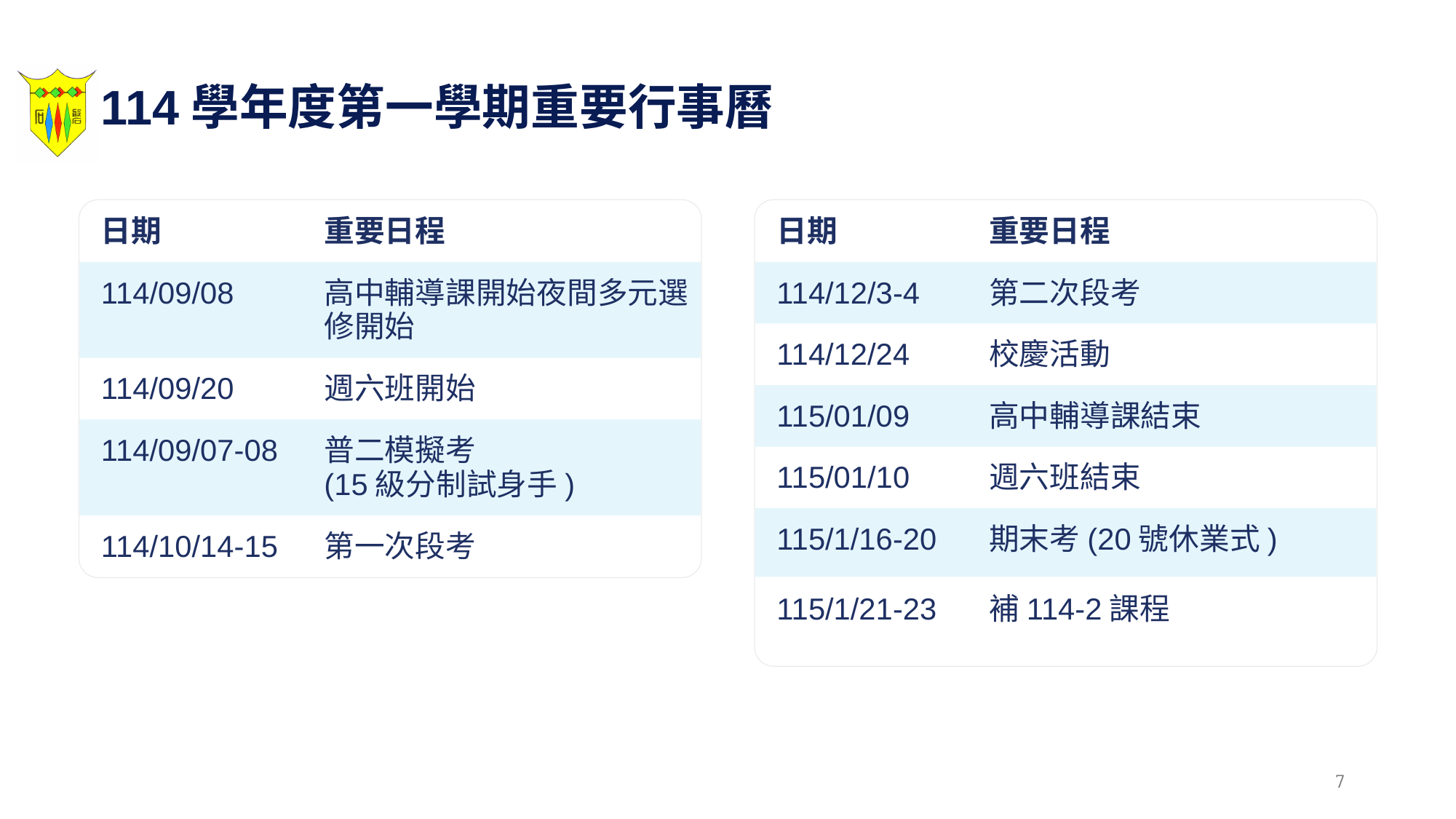

114學年度第一學期重要行事曆

日期
重要日程
日期
重要日程

114/09/08
高中輔導課開始夜間多元選修開始
114/12/3-4
第二次段考

114/12/24
校慶活動

114/09/20
週六班開始

115/01/09
高中輔導課結束

普二模擬考
(15級分制試身手)
114/09/07-08

115/01/10
週六班結束

115/1/16-20
期末考(20號休業式)
114/10/14-15
第一次段考

115/1/21-23
補114-2課程
7